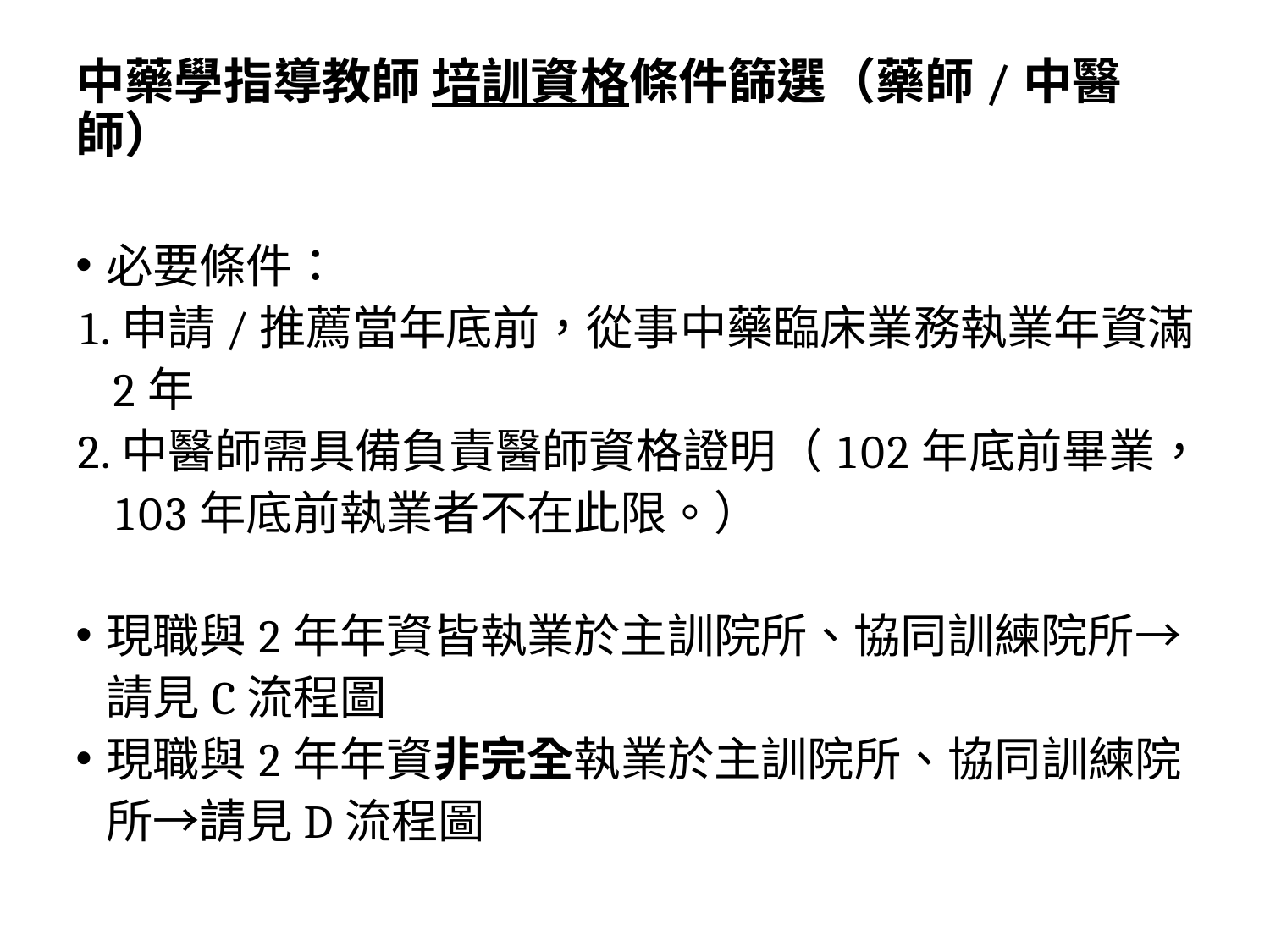

# 中藥學指導教師 培訓資格條件篩選（藥師/中醫師）
必要條件：
1.申請/推薦當年底前，從事中藥臨床業務執業年資滿2年
2.中醫師需具備負責醫師資格證明（102年底前畢業，103年底前執業者不在此限。）

現職與2年年資皆執業於主訓院所、協同訓練院所→請見C流程圖
現職與2年年資非完全執業於主訓院所、協同訓練院所→請見D流程圖